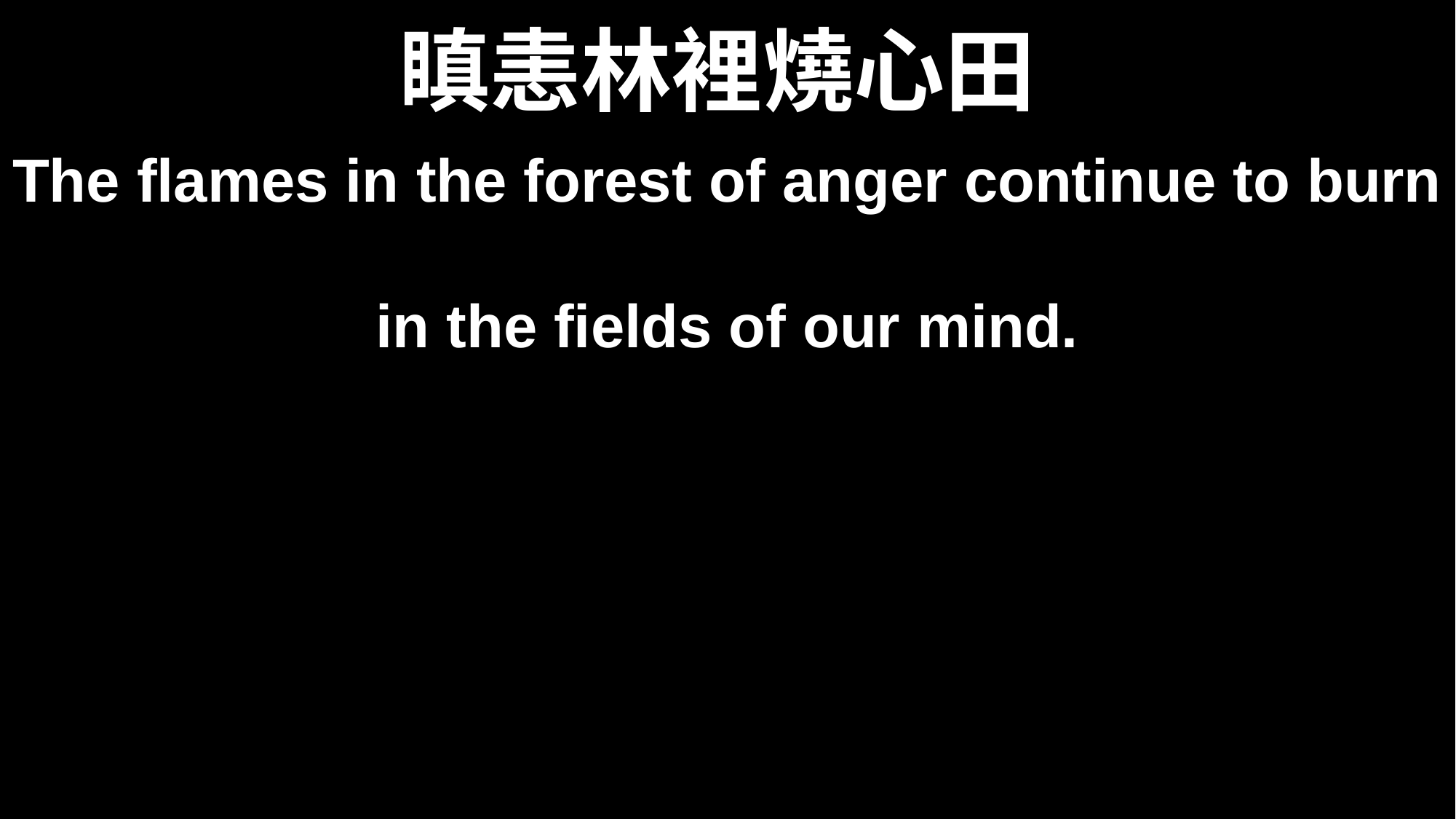

# 瞋恚林裡燒心田
The flames in the forest of anger continue to burn
in the fields of our mind.